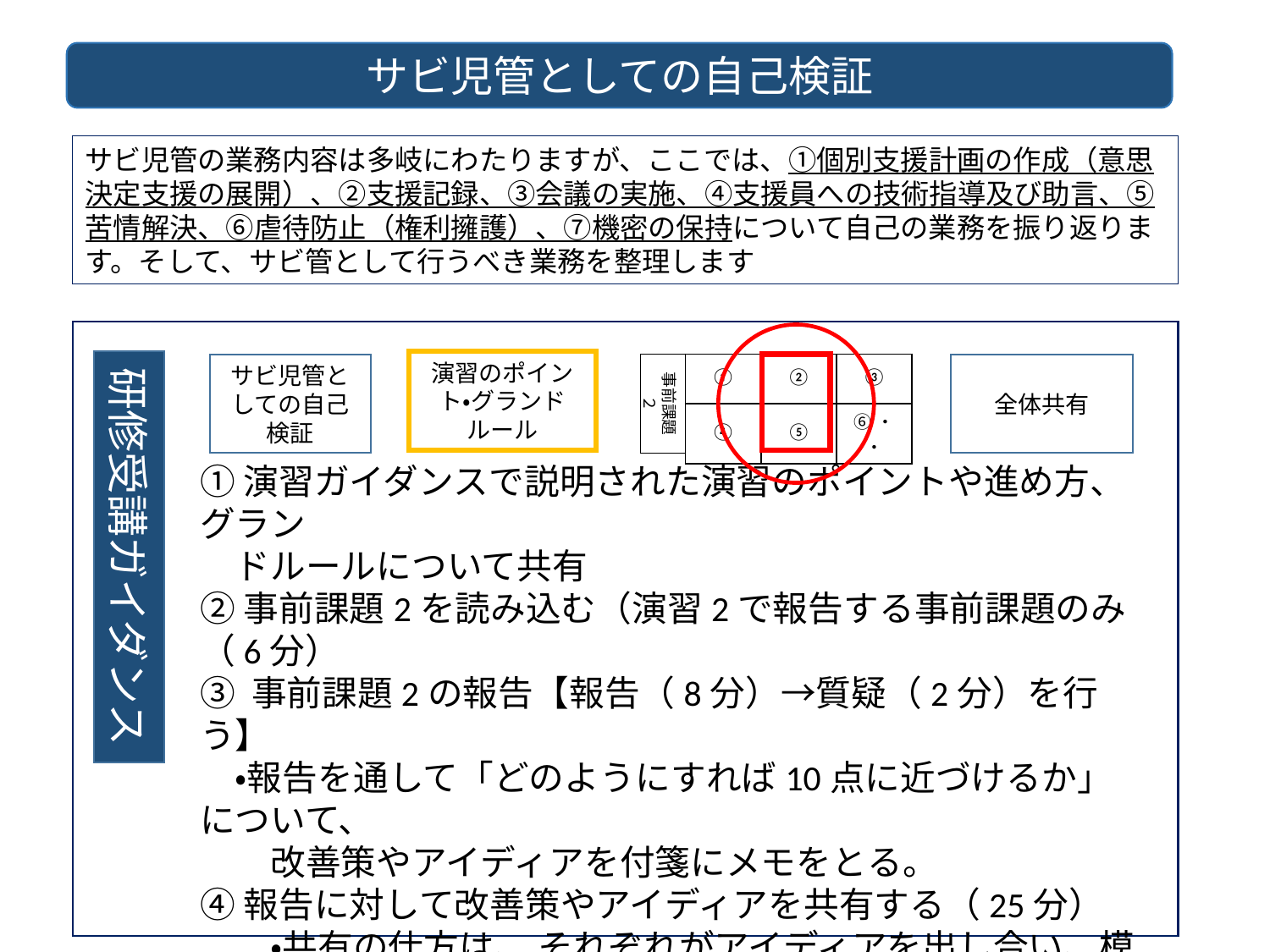

サビ児管としての自己検証
サビ児管の業務内容は多岐にわたりますが、ここでは、①個別支援計画の作成（意思決定支援の展開）、②支援記録、③会議の実施、④支援員への技術指導及び助言、⑤苦情解決、⑥虐待防止（権利擁護）、⑦機密の保持について自己の業務を振り返ります。そして、サビ管として行うべき業務を整理します

研修受講ガイダンス
演習のポイント・グランドルール
サビ児管としての自己検証
事前課題２
| ① | ② | ③ |
| --- | --- | --- |
| ④ | ⑤ | ⑥・・ |

全体共有
①演習ガイダンスで説明された演習のポイントや進め方、グラン
　ドルールについて共有
②事前課題2を読み込む（演習2で報告する事前課題のみ（6分）
③ 事前課題2の報告【報告（8分）→質疑（2分）を行う】
　・報告を通して「どのようにすれば10点に近づけるか」について、
　　改善策やアイディアを付箋にメモをとる。
④報告に対して改善策やアイディアを共有する（25分）
　　・共有の仕方は、 それぞれがアイディアを出し合い、模造紙
　　　に整理する 。
⑤全体共有（発表）（2G×2分＝4分)
　　・発表Gは演習統括が選出する。